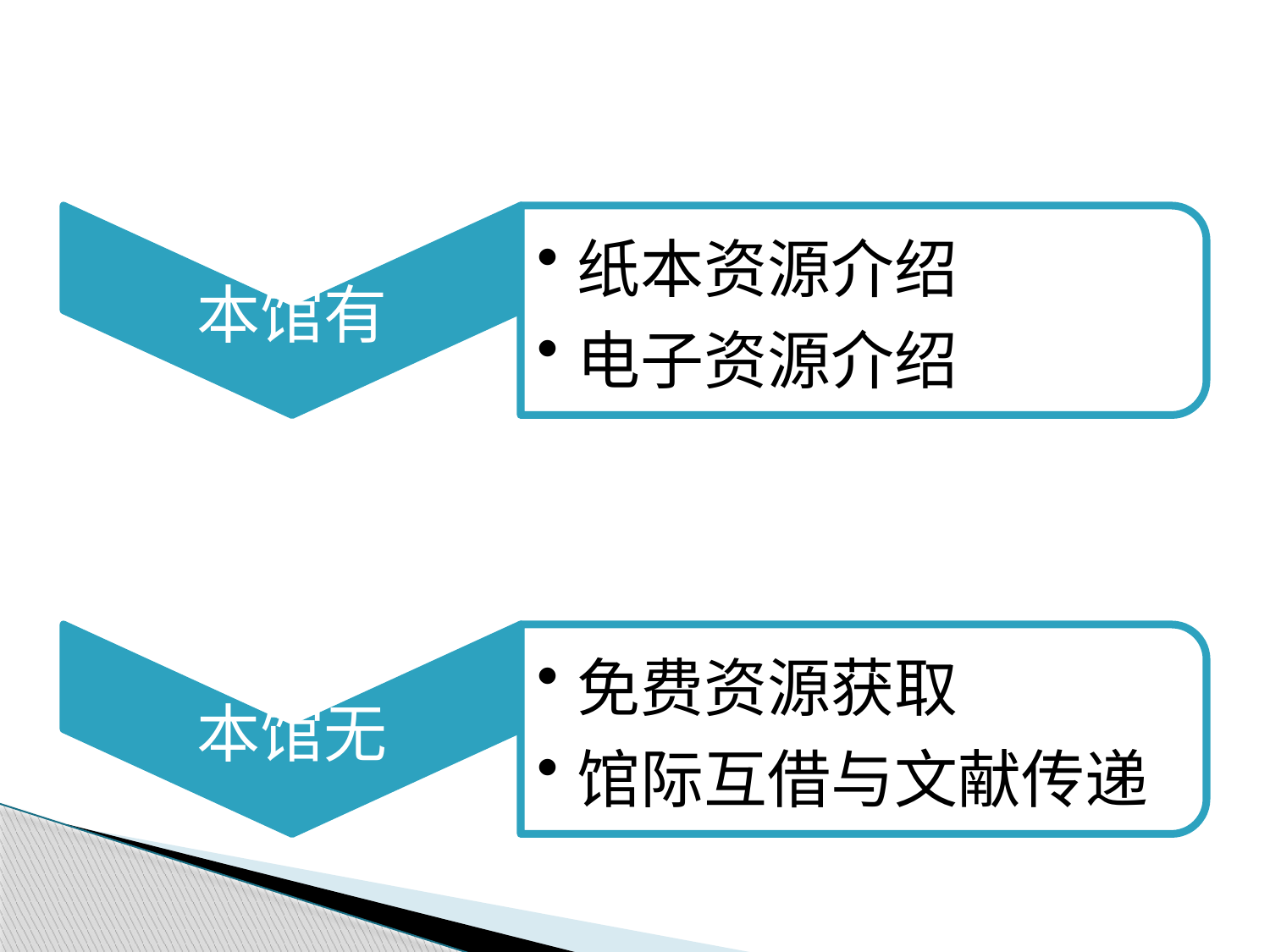

#
本馆有
纸本资源介绍
电子资源介绍
本馆无
免费资源获取
馆际互借与文献传递